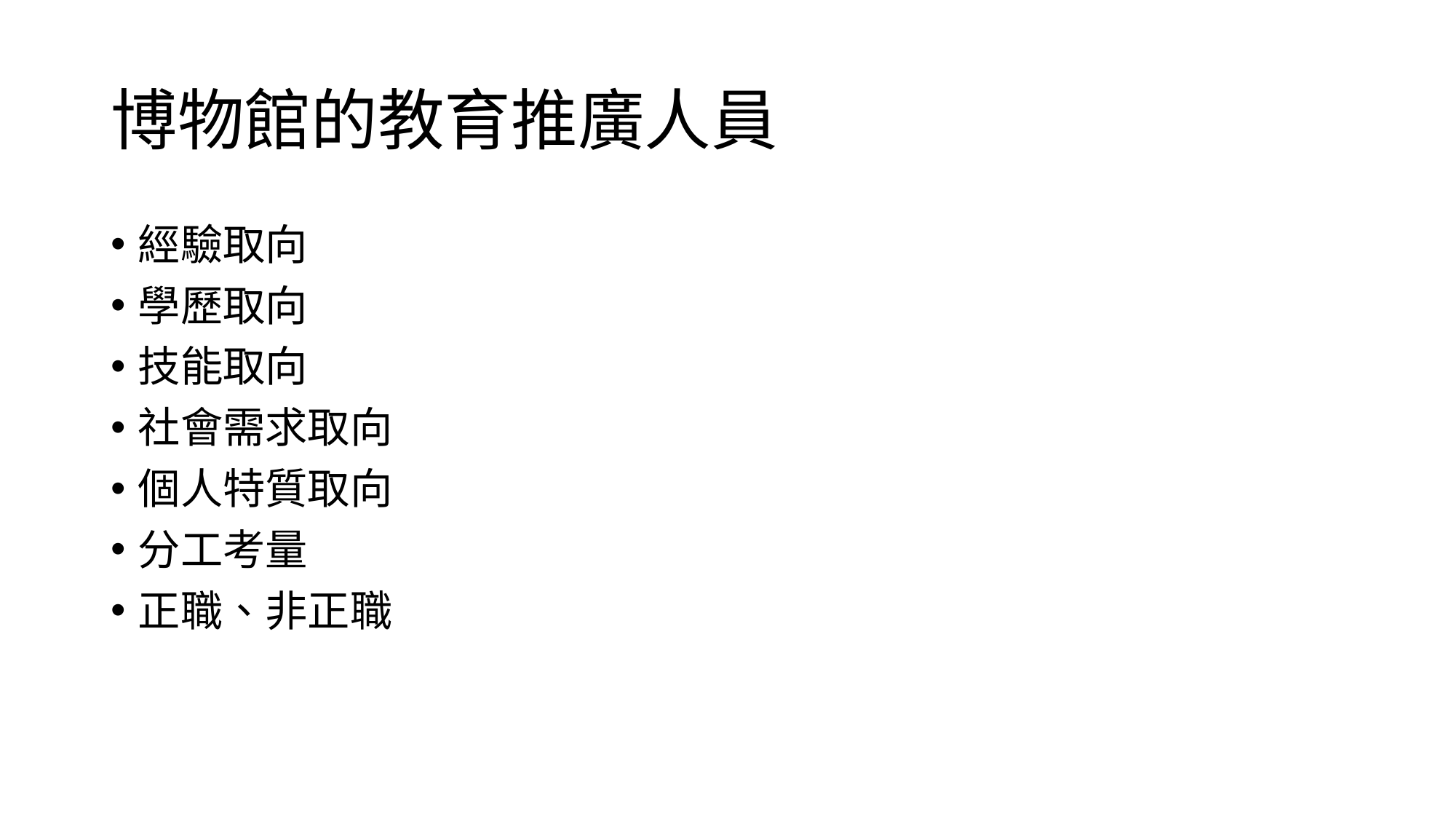

# 博物館的教育推廣人員
經驗取向
學歷取向
技能取向
社會需求取向
個人特質取向
分工考量
正職、非正職